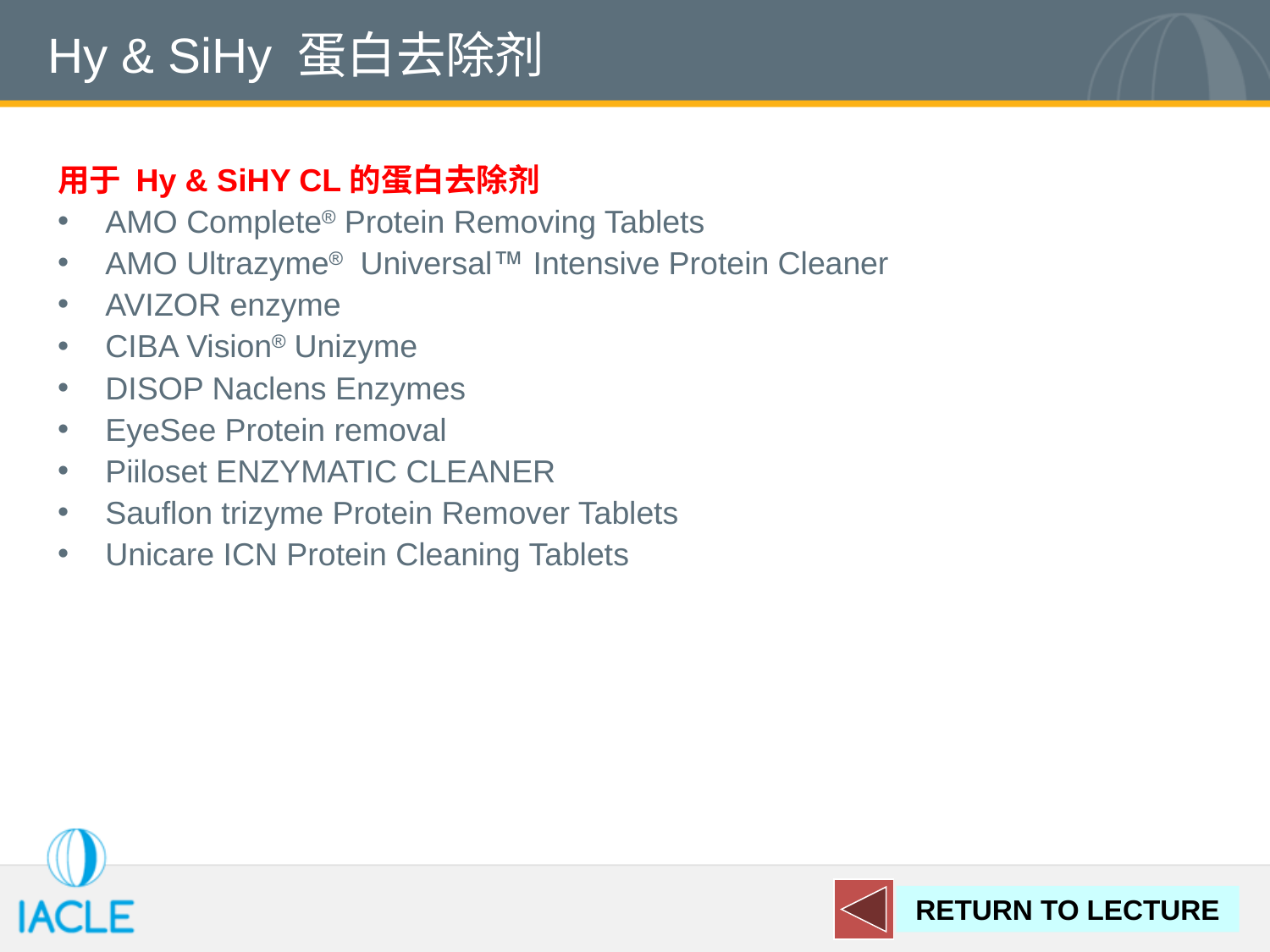

# Hy & SiHy 蛋白去除剂
用于 Hy & SiHY CL的蛋白去除剂
AMO Complete® Protein Removing Tablets
AMO Ultrazyme®  Universal™ Intensive Protein Cleaner
AVIZOR enzyme
CIBA Vision® Unizyme
DISOP Naclens Enzymes
EyeSee Protein removal
Piiloset ENZYMATIC CLEANER
Sauflon trizyme Protein Remover Tablets
Unicare ICN Protein Cleaning Tablets

RETURN TO LECTURE